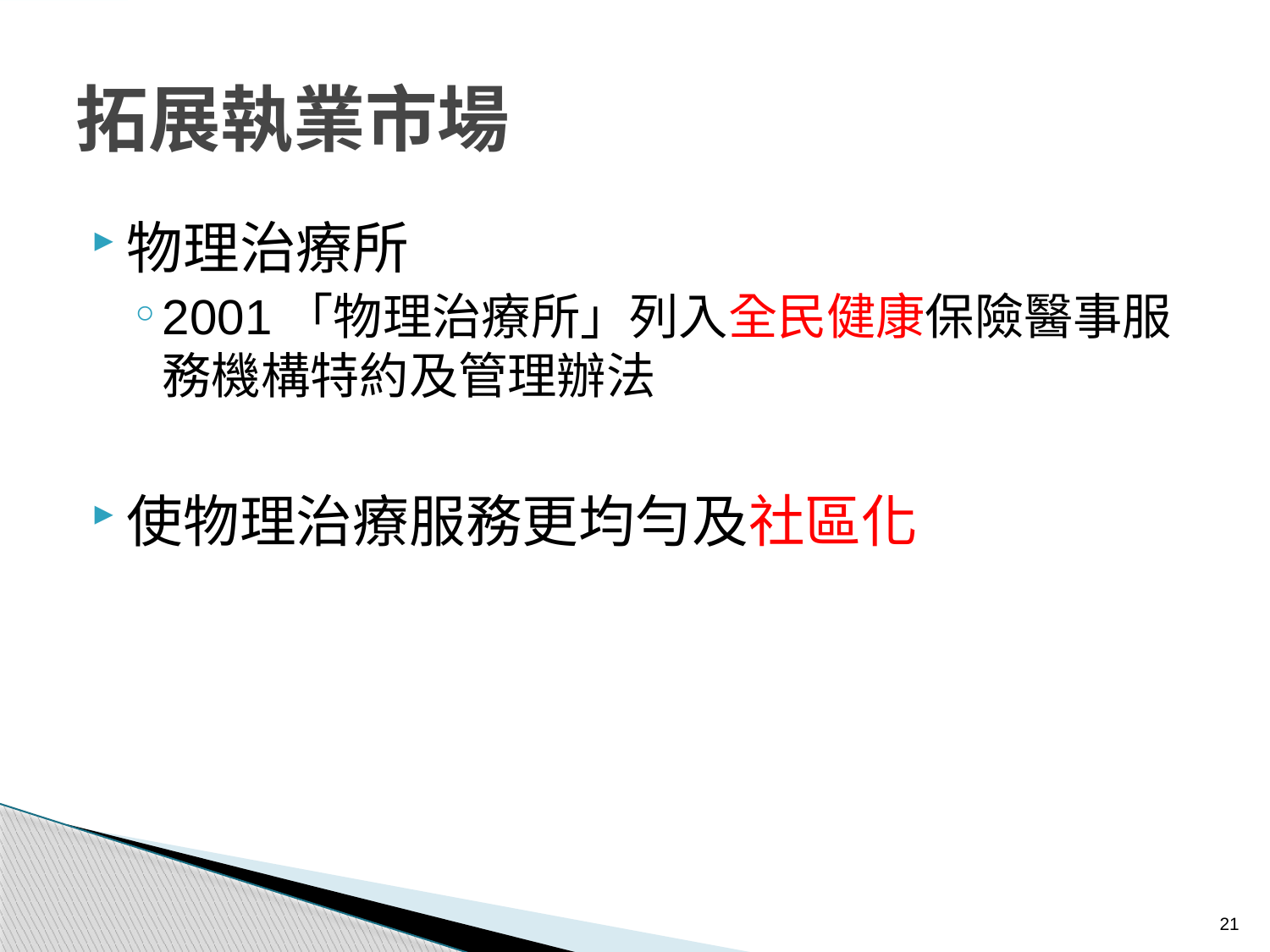

# 拓展執業市場
物理治療所
2001「物理治療所」列入全民健康保險醫事服務機構特約及管理辦法

使物理治療服務更均勻及社區化
21